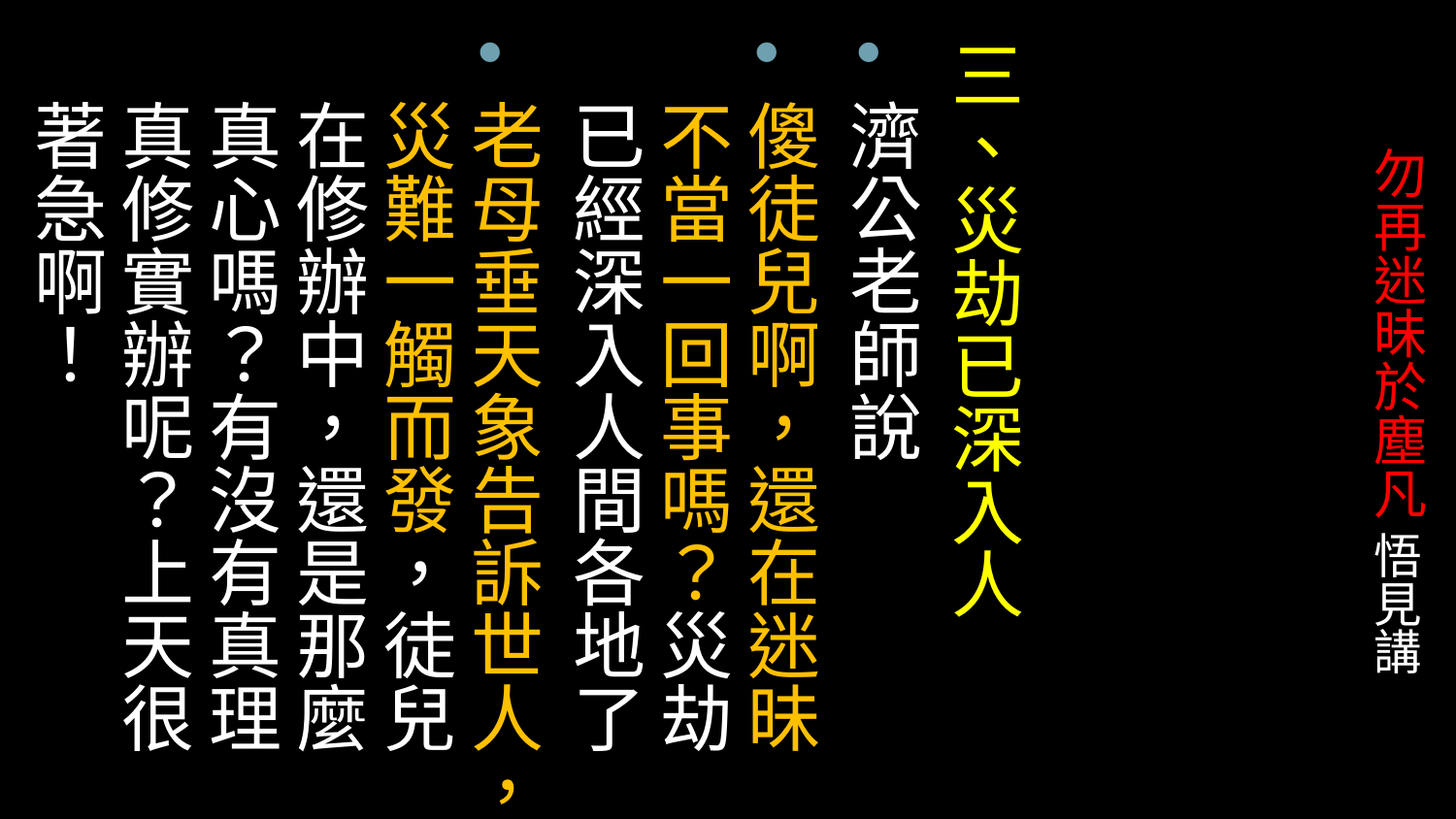

三、災劫已深入人
濟公老師說
傻徒兒啊，還在迷昧不當一回事嗎？災劫已經深入人間各地了
老母垂天象告訴世人，災難一觸而發，徒兒在修辦中，還是那麼真心嗎？有沒有真理真修實辦呢？上天很著急啊！
# 勿再迷昧於塵凡 悟見講